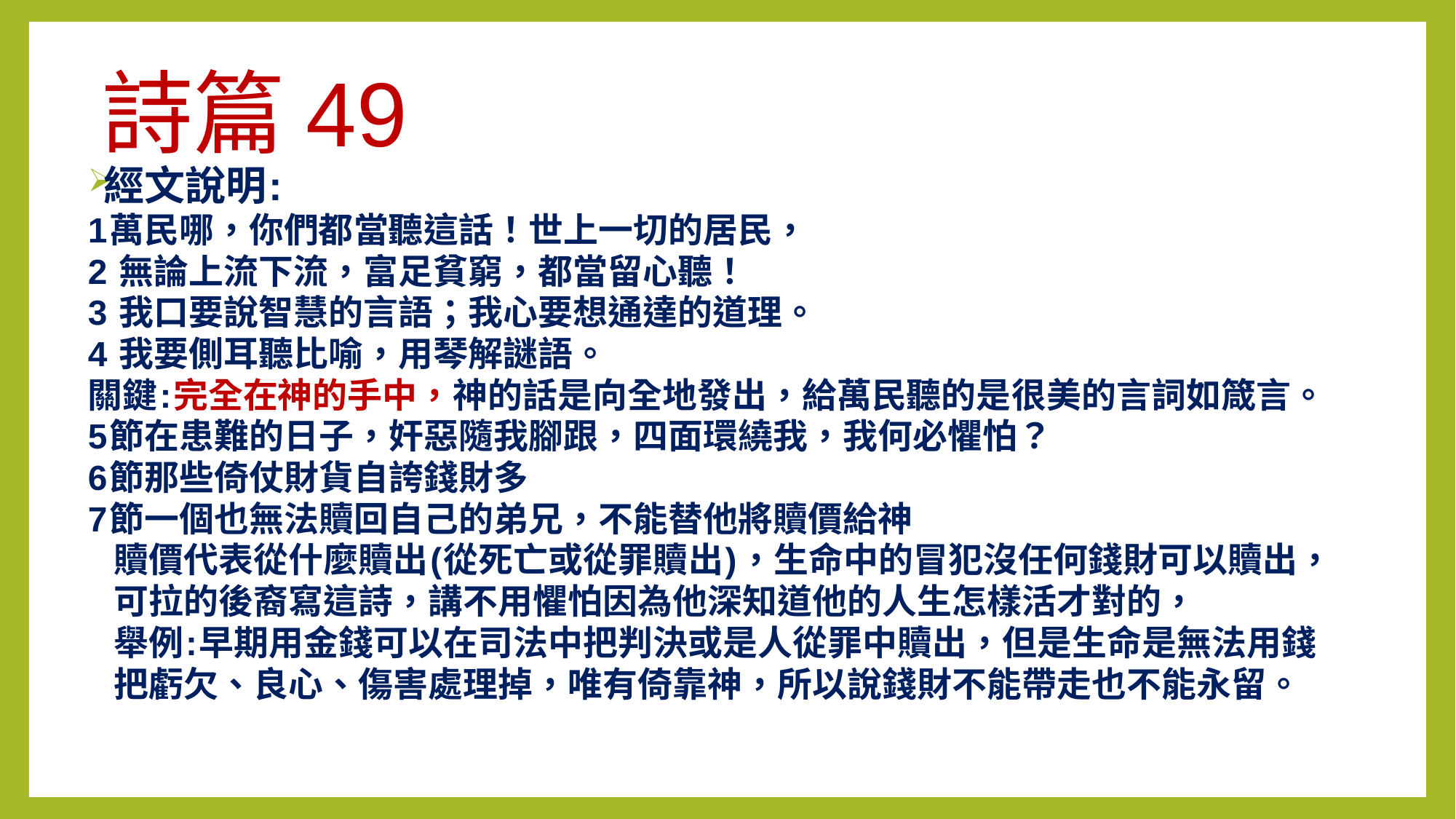

# 詩篇49
經文說明:
1萬民哪，你們都當聽這話！世上一切的居民，
2 無論上流下流，富足貧窮，都當留心聽！
3 我口要說智慧的言語；我心要想通達的道理。
4 我要側耳聽比喻，用琴解謎語。
關鍵:完全在神的手中，神的話是向全地發出，給萬民聽的是很美的言詞如箴言。
5節在患難的日子，奸惡隨我腳跟，四面環繞我，我何必懼怕？
6節那些倚仗財貨自誇錢財多
7節一個也無法贖回自己的弟兄，不能替他將贖價給神
   贖價代表從什麼贖出(從死亡或從罪贖出)，生命中的冒犯沒任何錢財可以贖出，
   可拉的後裔寫這詩，講不用懼怕因為他深知道他的人生怎樣活才對的，
   舉例:早期用金錢可以在司法中把判決或是人從罪中贖出，但是生命是無法用錢
   把虧欠、良心、傷害處理掉，唯有倚靠神，所以說錢財不能帶走也不能永留。